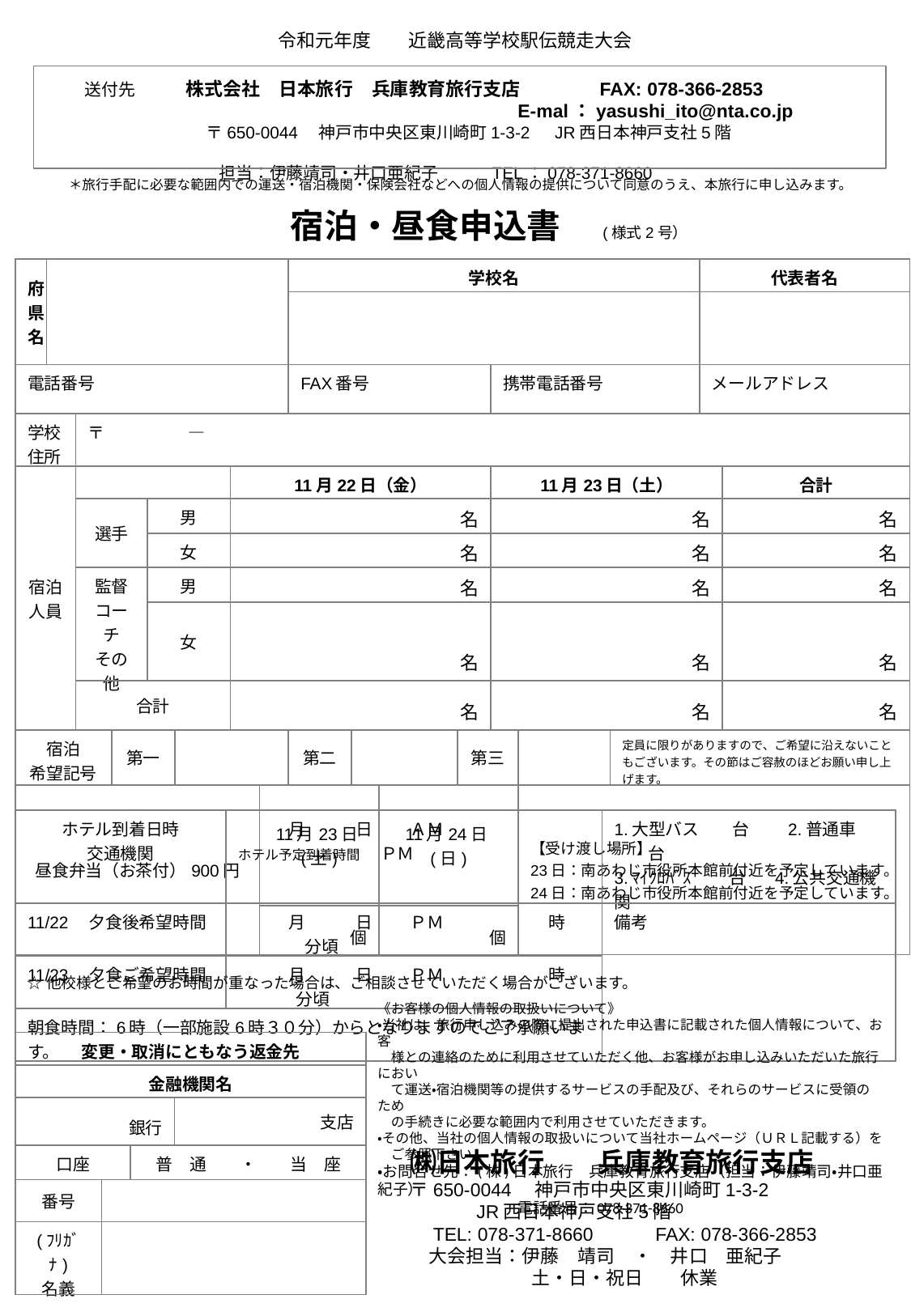

令和元年度　　近畿高等学校駅伝競走大会

送付先　　　株式会社　日本旅行　兵庫教育旅行支店　　　　FAX: 078-366-2853
                                                                      E-mal：yasushi_ito@nta.co.jp
　　　　　　　 〒650-0044　神戸市中央区東川崎町1-3-2　JR西日本神戸支社5階
　　　　　　　　担当：伊藤靖司・井口亜紀子　　　TEL：078-371-8660
＊旅行手配に必要な範囲内での運送・宿泊機関・保険会社などへの個人情報の提供について同意のうえ、本旅行に申し込みます。
　　宿泊・昼食申込書　(様式2号）
| 府県名 |  |  |  |  |  |  |  | 学校名 |  |  |  |  |  |  | 代表者名 |  |
| --- | --- | --- | --- | --- | --- | --- | --- | --- | --- | --- | --- | --- | --- | --- | --- | --- |
|  |  |  |  |  |  |  |  |  |  |  |  |  |  |  |  |  |
| 電話番号 |  |  |  |  |  |  |  | FAX番号 |  |  |  | 携帯電話番号 |  |  | メールアドレス |  |
| 学校住所 |  | 〒　　　　　― |  |  |  |  |  |  |  |  |  |  |  |  |  |  |
| 宿泊人員 |  |  |  |  |  | 11月22日（金） |  |  |  |  |  | 11月23日（土） |  |  |  | 合計 |
|  |  | 選手 |  | 男 |  | 名 |  |  |  |  |  | 名 |  |  |  | 名 |
|  |  |  |  | 女 |  | 名 |  |  |  |  |  | 名 |  |  |  | 名 |
|  |  | 監督 コーチ その他 |  | 男 |  | 名 |  |  |  |  |  | 名 |  |  |  | 名 |
|  |  |  |  | 女 |  | 名 |  |  |  |  |  | 名 |  |  |  | 名 |
|  |  | 合計 |  |  |  | 名 |  |  |  |  |  | 名 |  |  |  | 名 |
| 宿泊 希望記号 |  |  | 第一 |  |  |  |  | 第二 |  |  | 第三 |  |  | 定員に限りがありますので、ご希望に沿えないこともございます。その節はご容赦のほどお願い申し上げます。 |  |  |
| 昼食弁当（お茶付）900円 |  |  |  |  |  |  | 11月23日(土) |  |  | 11月24日(日) |  |  | 【受け渡し場所】 23日：南あわじ市役所本館前付近を予定しています。 24日：南あわじ市役所本館前付近を予定しています。 |  |  |  |
|  |  |  |  |  |  |  | 個 |  |  | 個 |  |  |  |  |  |  |
| ホテル到着日時 交通機関 | 月　　　日　　 ＡＭ ホテル予定到着時間　 ＰＭ | 1.大型バス　　台　　2.普通車　　　台 3.ﾏｲｸﾛﾊﾞｽ　　 台　 4.公共交通機関 |
| --- | --- | --- |
| 11/22　夕食後希望時間 | 月　　　日　　 ＰＭ　　　　　　 時　　　　　分頃 | 備考 |
| 11/23　夕食ご希望時間 | 月　　　日　　 ＰＭ　　　　　　 時　　　　 分頃 |  |
| 朝食時間：6時（一部施設6時３０分）からとなりますのでご了承願います。 |  |  |

☆他校様とご希望のお時間が重なった場合は、ご相談させていただく場合がございます。
《お客様の個人情報の取扱いについて》
・当社は、旅行申し込みの際に提出された申込書に記載された個人情報について、お客
　様との連絡のために利用させていただく他、お客様がお申し込みいただいた旅行におい
　て運送・宿泊機関等の提供するサービスの手配及び、それらのサービスに受領のため
　の手続きに必要な範囲内で利用させていただきます。
・その他、当社の個人情報の取扱いについて当社ホームページ（ＵＲＬ記載する）を
　ご参照下さい。
・お問合せ先：(株)日本旅行　兵庫教育旅行支店（担当：伊藤靖司・井口亜紀子）
　　　　　　　　　 電話番号：078-371-8660
| 変更・取消にともなう返金先 |  |  |  |
| --- | --- | --- | --- |
| 金融機関名 |  |  |  |
| 銀行 |  |  | 支店 |
| 口座 |  | 普　通　　・　　当　座 |  |
| 番号 |  |  |  |
| (ﾌﾘｶﾞﾅ) 名義 |  |  |  |
㈱日本旅行　　兵庫教育旅行支店
〒650-0044　神戸市中央区東川崎町1-3-2
　JR西日本神戸支社5階
　TEL: 078-371-8660   　　FAX: 078-366-2853
　大会担当：伊藤　靖司　・　井口　亜紀子
土・日・祝日　　休業